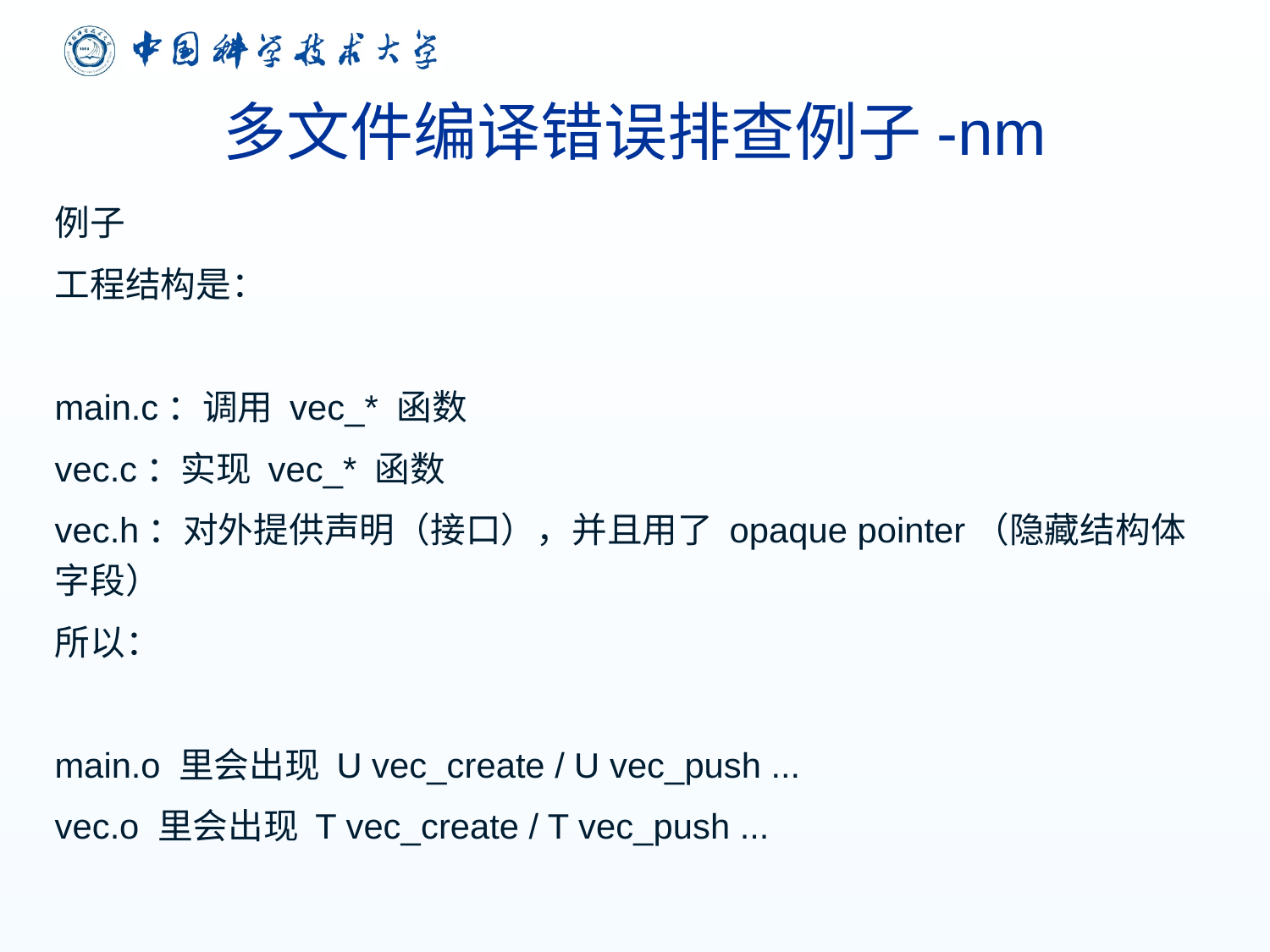

# 多文件编译错误排查例子-nm
例子
工程结构是：

main.c：调用 vec_* 函数
vec.c：实现 vec_* 函数
vec.h：对外提供声明（接口），并且用了 opaque pointer（隐藏结构体字段）
所以：

main.o 里会出现 U vec_create / U vec_push ...
vec.o 里会出现 T vec_create / T vec_push ...